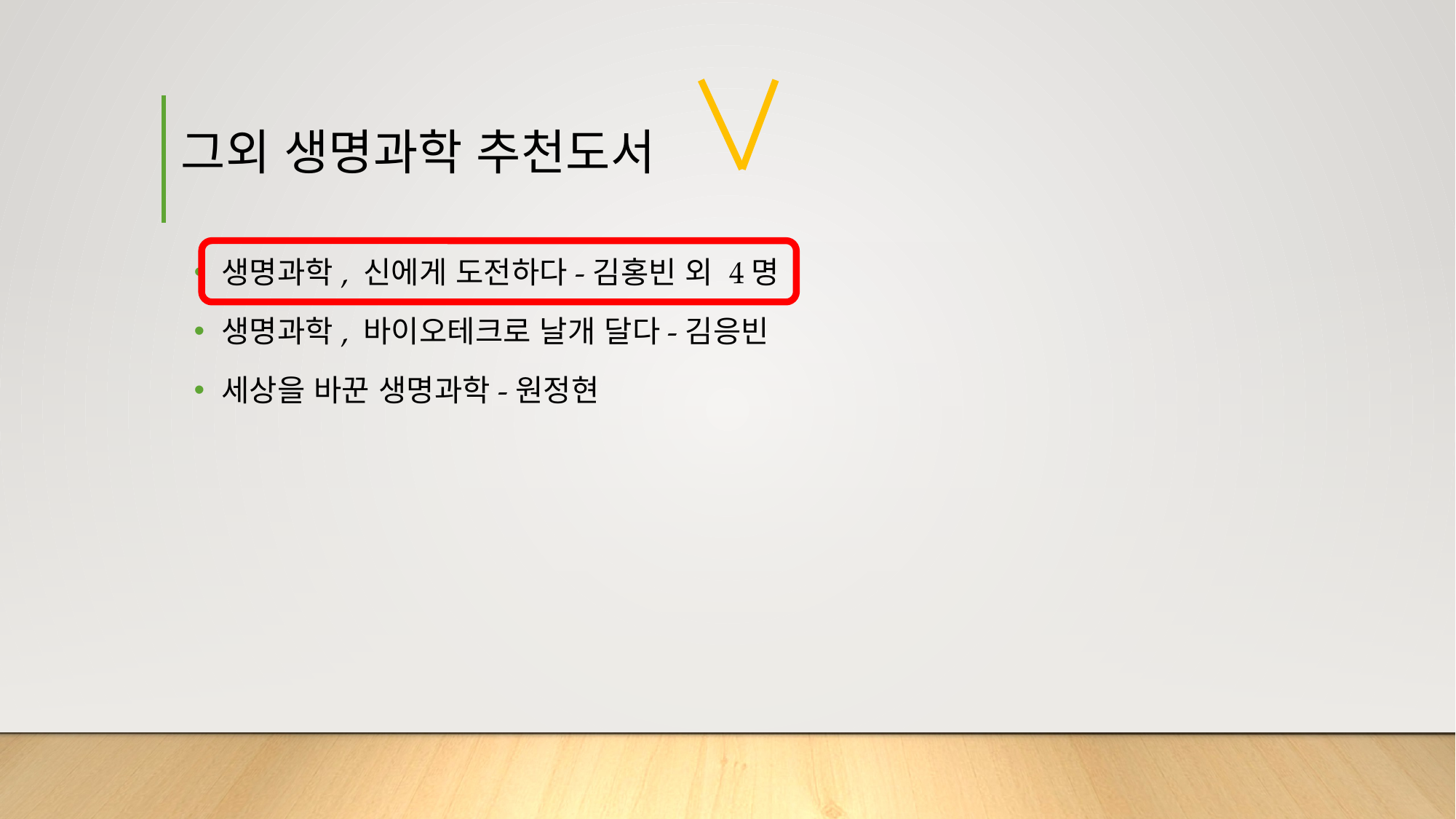

# 그외 생명과학 추천도서
생명과학, 신에게 도전하다-김홍빈 외 4명
생명과학, 바이오테크로 날개 달다-김응빈
세상을 바꾼 생명과학-원정현